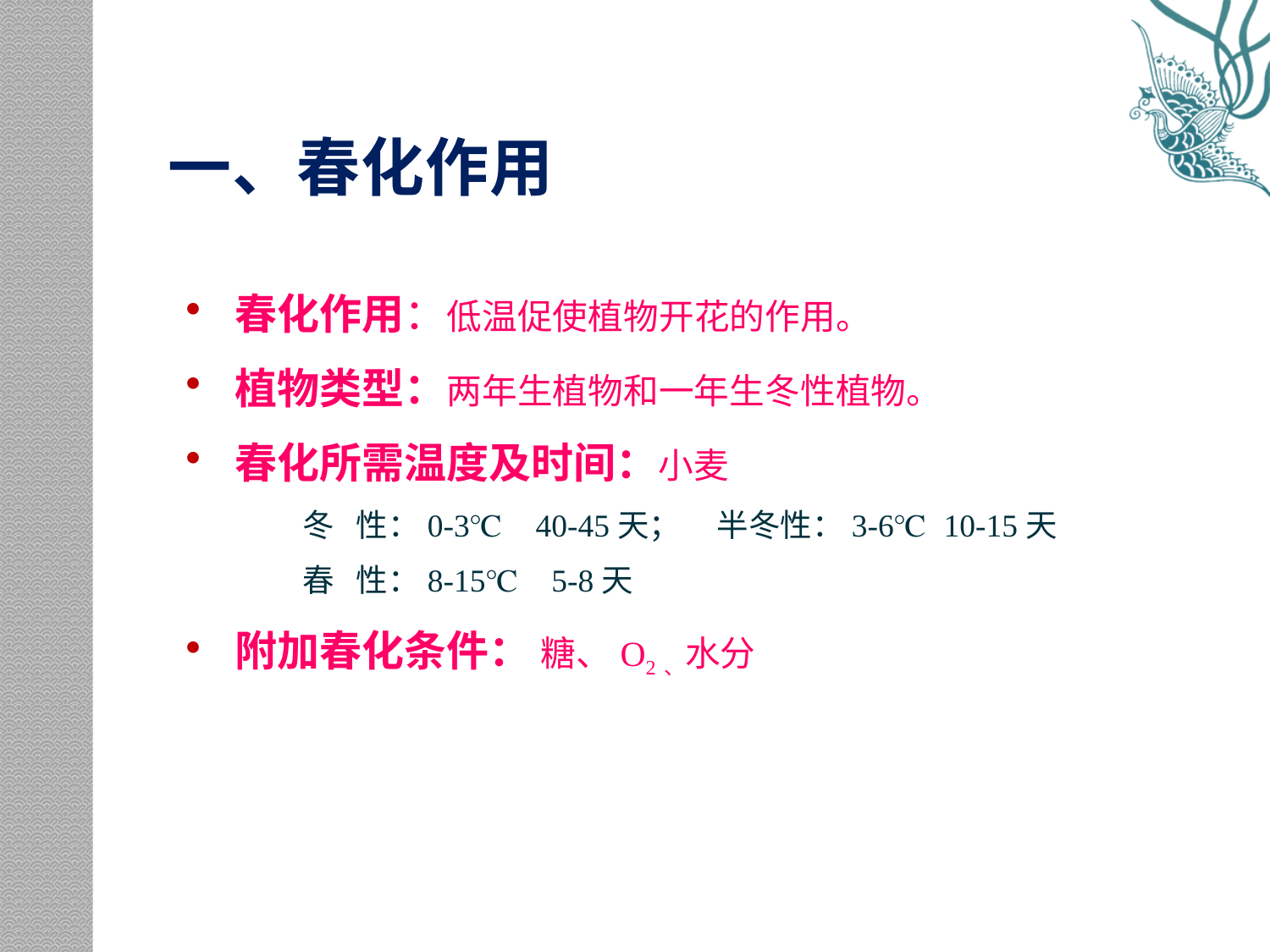

# 一、春化作用
春化作用：低温促使植物开花的作用。
植物类型：两年生植物和一年生冬性植物。
春化所需温度及时间：小麦
               冬   性：0-3℃    40-45天；     半冬性：3-6℃  10-15天
               春   性：8-15℃    5-8天
附加春化条件： 糖、O2、水分